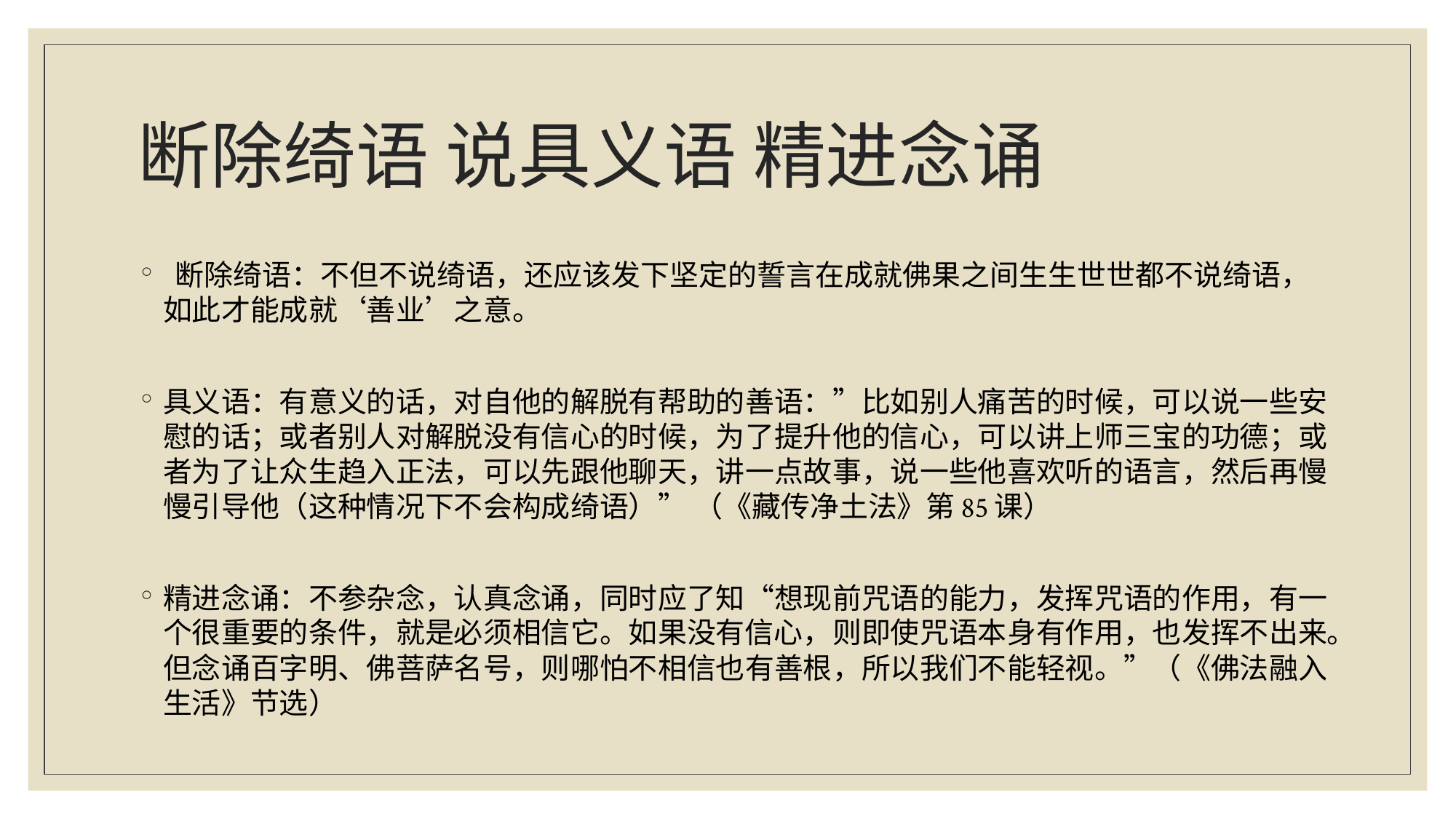

# 断除绮语 说具义语 精进念诵
 断除绮语：不但不说绮语，还应该发下坚定的誓言在成就佛果之间生生世世都不说绮语，如此才能成就‘善业’之意。

具义语：有意义的话，对自他的解脱有帮助的善语：”比如别人痛苦的时候，可以说一些安慰的话；或者别人对解脱没有信心的时候，为了提升他的信心，可以讲上师三宝的功德；或者为了让众生趋入正法，可以先跟他聊天，讲一点故事，说一些他喜欢听的语言，然后再慢慢引导他（这种情况下不会构成绮语）” （《藏传净土法》第85课）

精进念诵：不参杂念，认真念诵，同时应了知“想现前咒语的能力，发挥咒语的作用，有一个很重要的条件，就是必须相信它。如果没有信心，则即使咒语本身有作用，也发挥不出来。但念诵百字明、佛菩萨名号，则哪怕不相信也有善根，所以我们不能轻视。”（《佛法融入生活》节选）